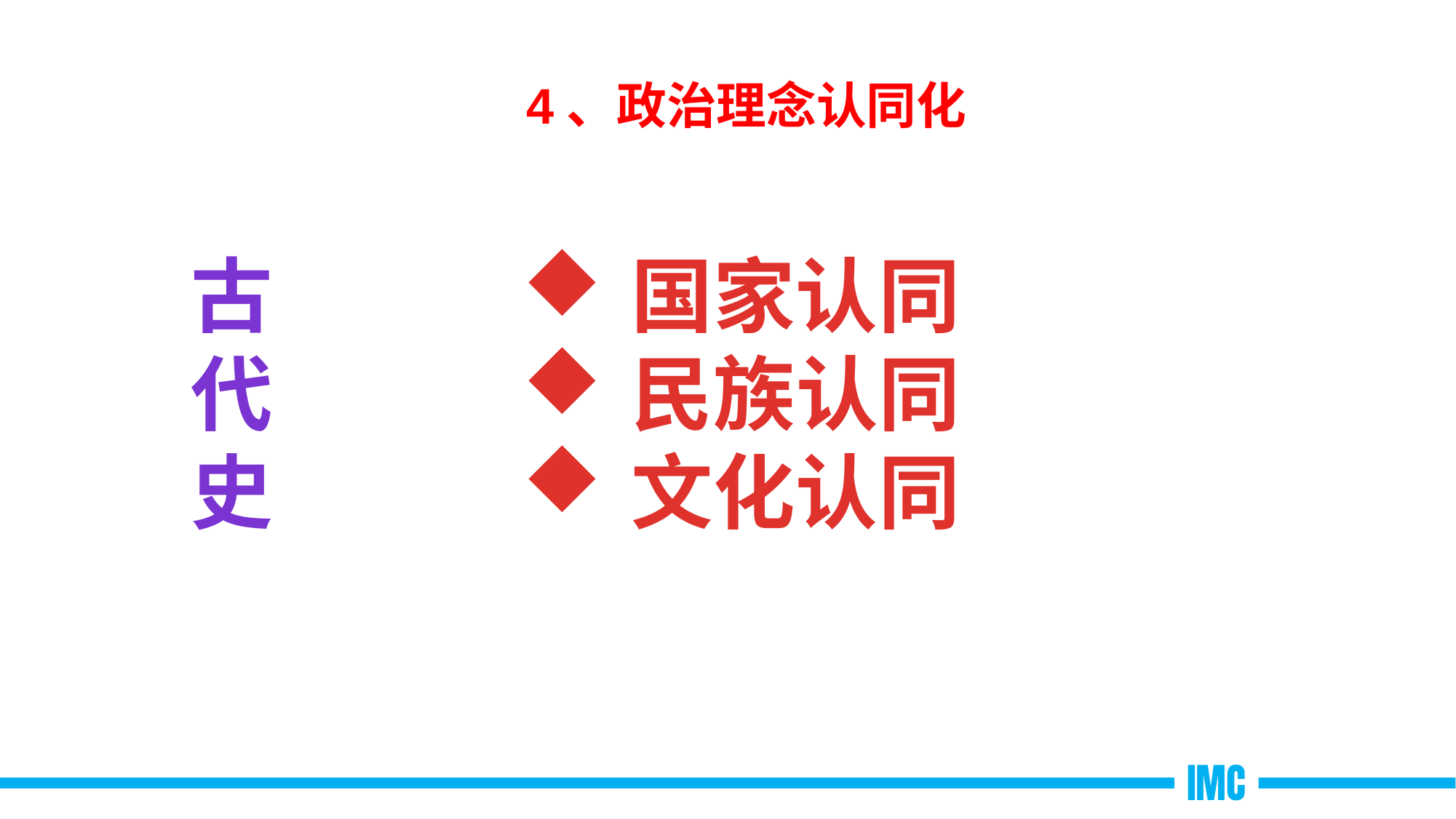

4、政治理念认同化
古
代
史
国家认同
民族认同
文化认同